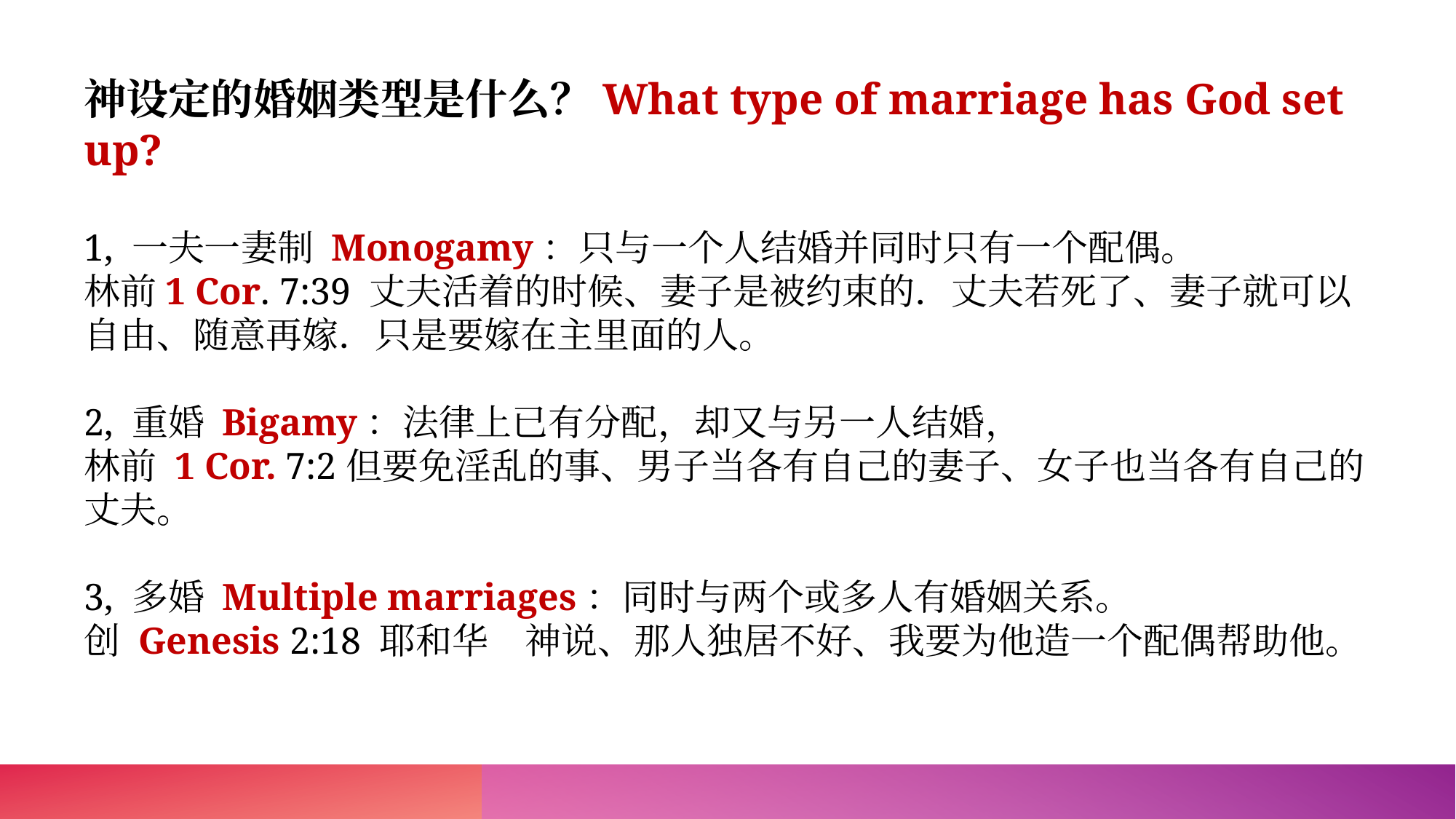

神设定的婚姻类型是什么？What type of marriage has God set up?

1, 一夫一妻制 Monogamy：只与一个人结婚并同时只有一个配偶。
林前1 Cor. 7:39 丈夫活着的时候、妻子是被约束的．丈夫若死了、妻子就可以自由、随意再嫁．只是要嫁在主里面的人。

2, 重婚 Bigamy：法律上已有分配，却又与另一人结婚，
林前 1 Cor. 7:2但要免淫乱的事、男子当各有自己的妻子、女子也当各有自己的丈夫。

3, 多婚 Multiple marriages：同时与两个或多人有婚姻关系。
创 Genesis 2:18 耶和华　神说、那人独居不好、我要为他造一个配偶帮助他。